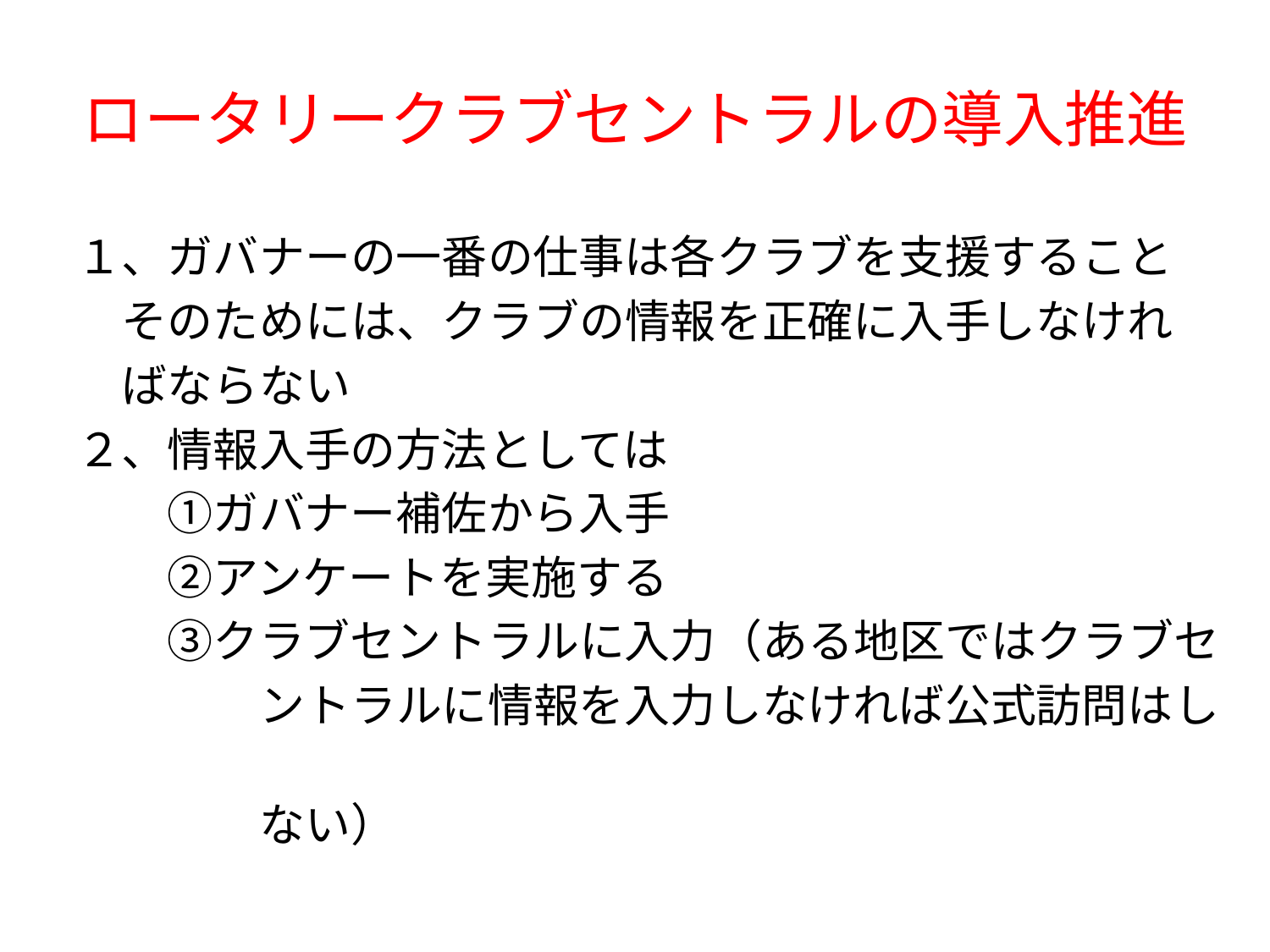

# ロータリークラブセントラルの導入推進
１、ガバナーの一番の仕事は各クラブを支援すること
　そのためには、クラブの情報を正確に入手しなけれ
　ばならない
２、情報入手の方法としては
　　①ガバナー補佐から入手
　　②アンケートを実施する
　　③クラブセントラルに入力（ある地区ではクラブセ
　　　　ントラルに情報を入力しなければ公式訪問はし
　　　　ない）